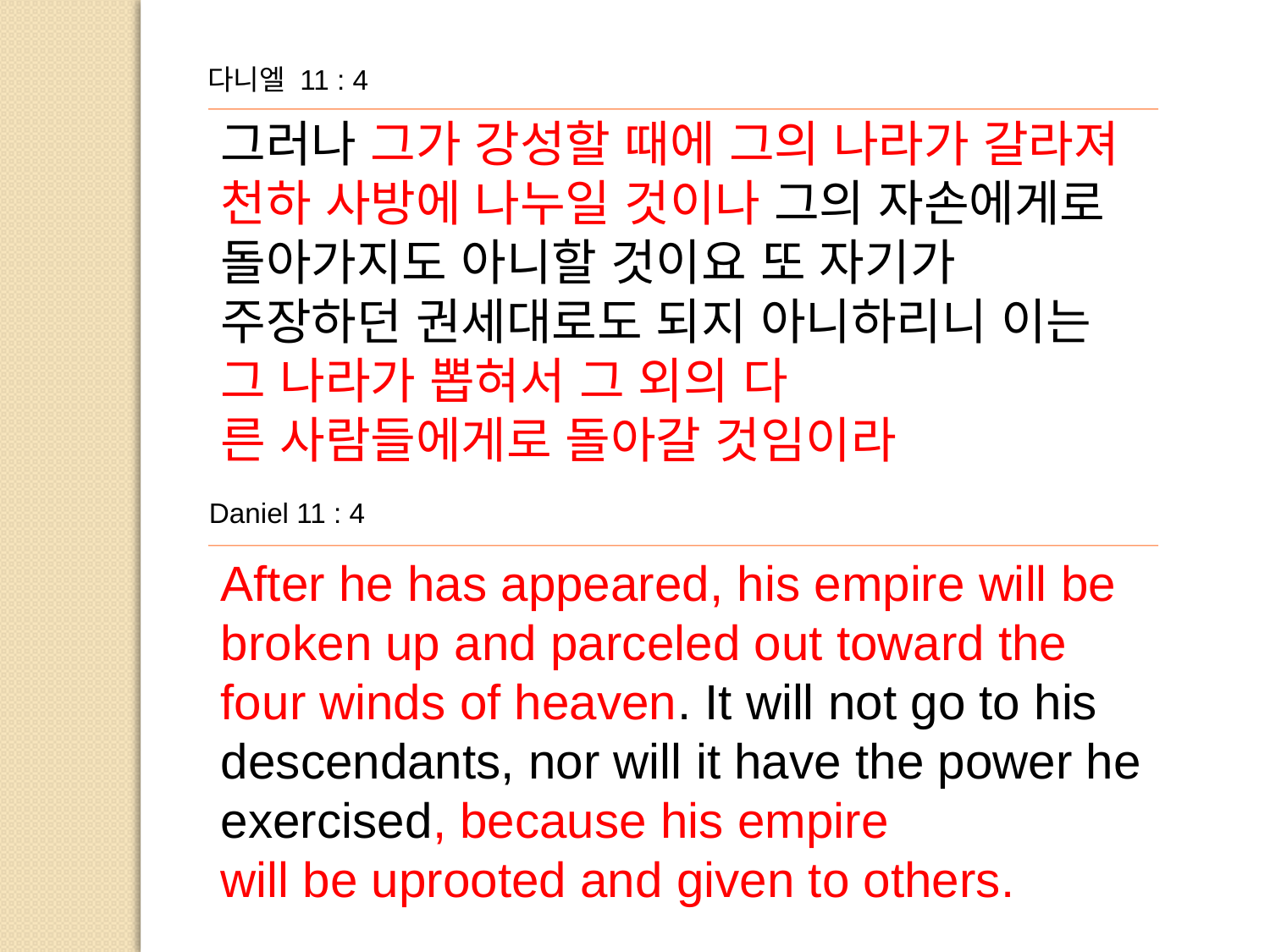

다니엘 11 : 4
그러나 그가 강성할 때에 그의 나라가 갈라져 천하 사방에 나누일 것이나 그의 자손에게로 돌아가지도 아니할 것이요 또 자기가 주장하던 권세대로도 되지 아니하리니 이는 그 나라가 뽑혀서 그 외의 다
른 사람들에게로 돌아갈 것임이라

Daniel 11 : 4

After he has appeared, his empire will be broken up and parceled out toward the four winds of heaven. It will not go to his descendants, nor will it have the power he exercised, because his empire
will be uprooted and given to others.